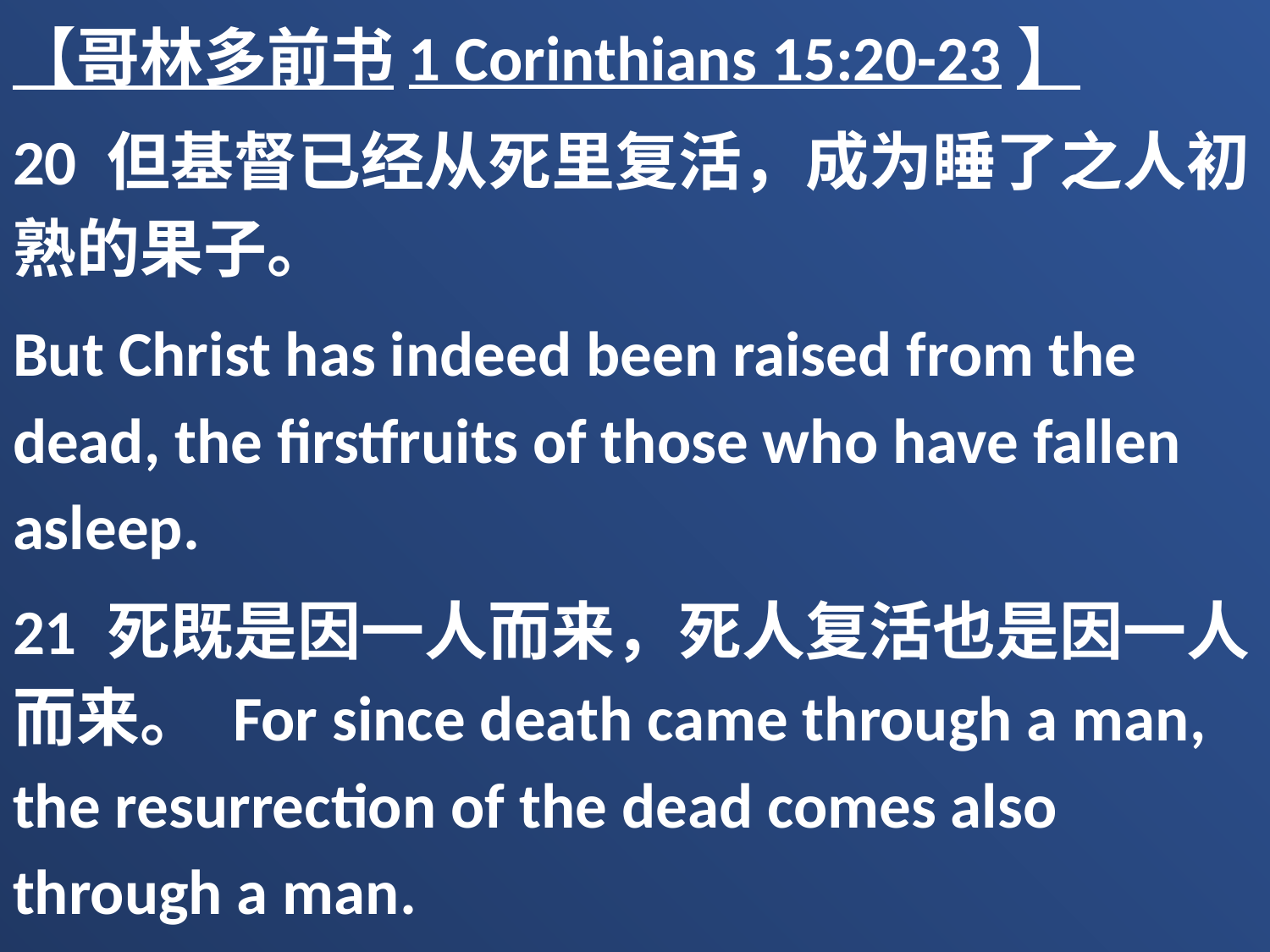

【哥林多前书1 Corinthians 15:20-23】
20 但基督已经从死里复活，成为睡了之人初熟的果子。
But Christ has indeed been raised from the dead, the firstfruits of those who have fallen asleep.
21 死既是因一人而来，死人复活也是因一人而来。 For since death came through a man, the resurrection of the dead comes also through a man.